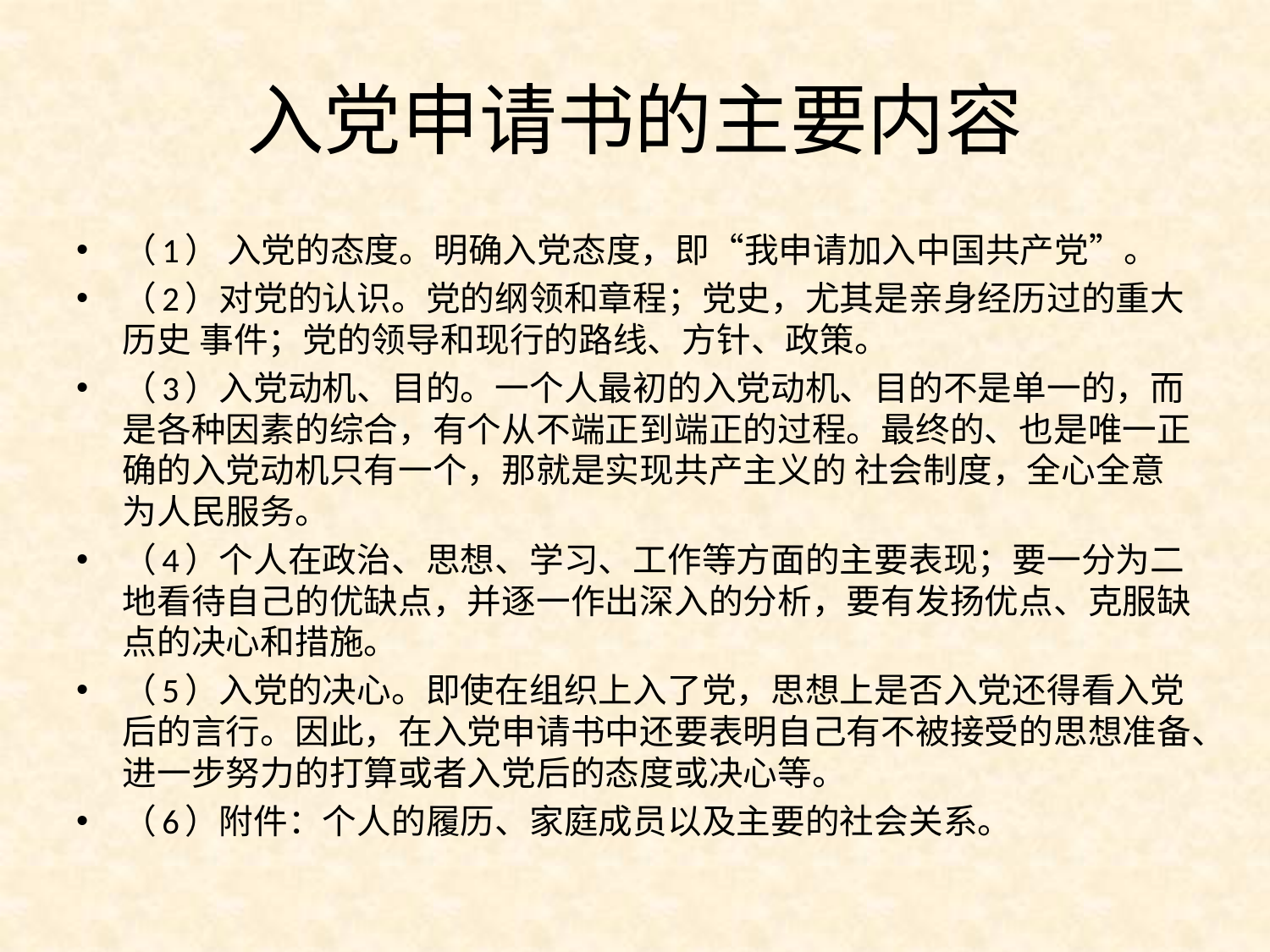

# 入党申请书的主要内容
（1） 入党的态度。明确入党态度，即“我申请加入中国共产党”。
（2）对党的认识。党的纲领和章程；党史，尤其是亲身经历过的重大 历史 事件；党的领导和现行的路线、方针、政策。
（3）入党动机、目的。一个人最初的入党动机、目的不是单一的，而是各种因素的综合，有个从不端正到端正的过程。最终的、也是唯一正确的入党动机只有一个，那就是实现共产主义的 社会制度，全心全意为人民服务。
（4）个人在政治、思想、学习、工作等方面的主要表现；要一分为二地看待自己的优缺点，并逐一作出深入的分析，要有发扬优点、克服缺点的决心和措施。
（5）入党的决心。即使在组织上入了党，思想上是否入党还得看入党后的言行。因此，在入党申请书中还要表明自己有不被接受的思想准备、进一步努力的打算或者入党后的态度或决心等。
（6）附件：个人的履历、家庭成员以及主要的社会关系。